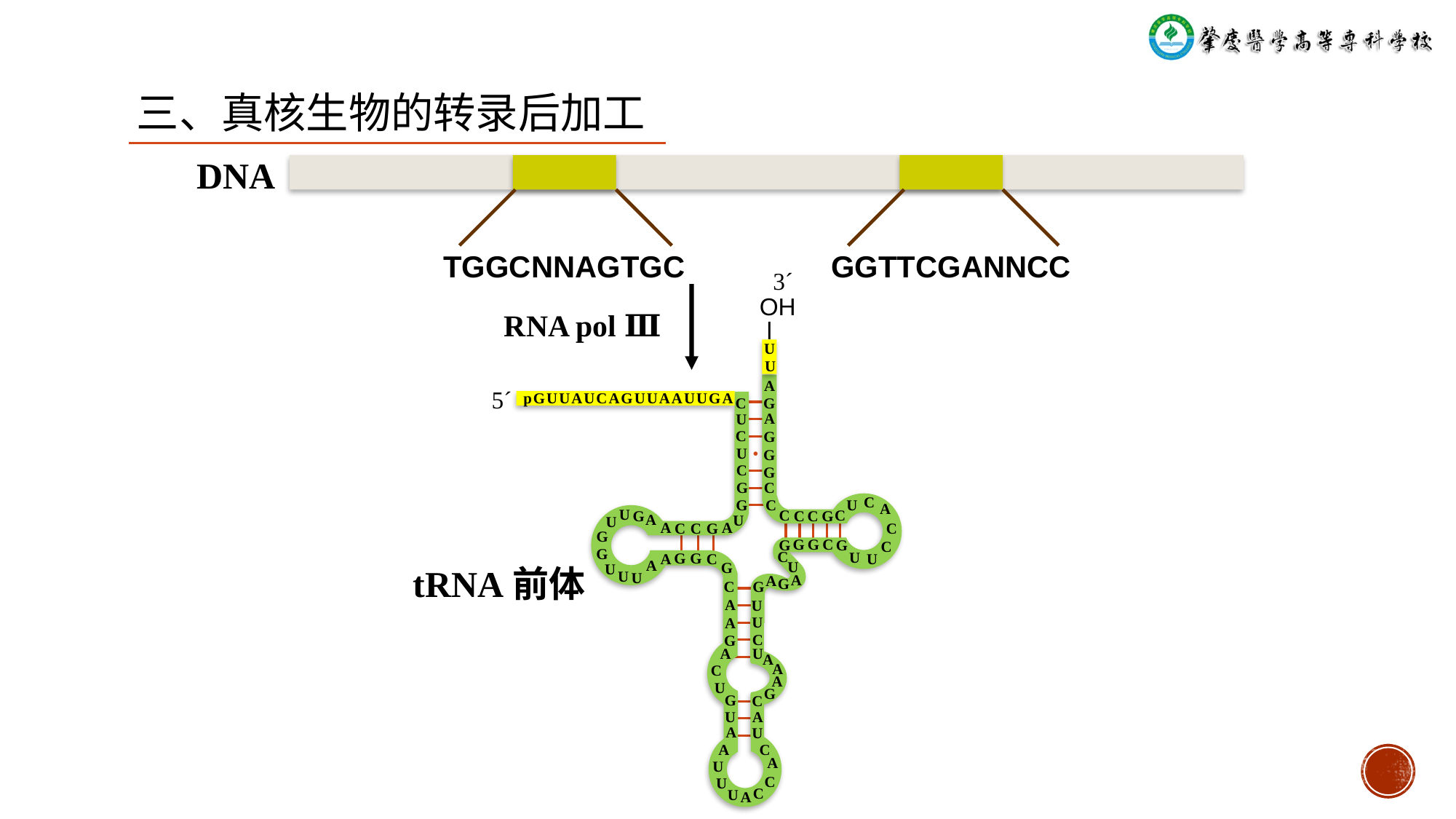

三、真核生物的转录后加工
DNA

TGGCNNAGTGC
GGTTCGANNCC
3´
OH
 ǀ
U

U

A
5´
pGUUAUCAGUUAAUUGA

C
G
A
U
C
G
U
•
G
C
G
G
C
C
C
G
U
A
U
C
C
C
G
G
C
A
U
U
A
A
C
C
G
C
G
G
G
C
G
G
C
G
C
U
G
G
A
C
U
A
U
G
U
U
U
A
A
G
C
G
A
U
U
A
C
G
A
U
A
A
C
A
U
G
G
C
U
A
A
U
C
A
A
U
C
U
C
U
A

RNA pol Ⅲ
tRNA前体